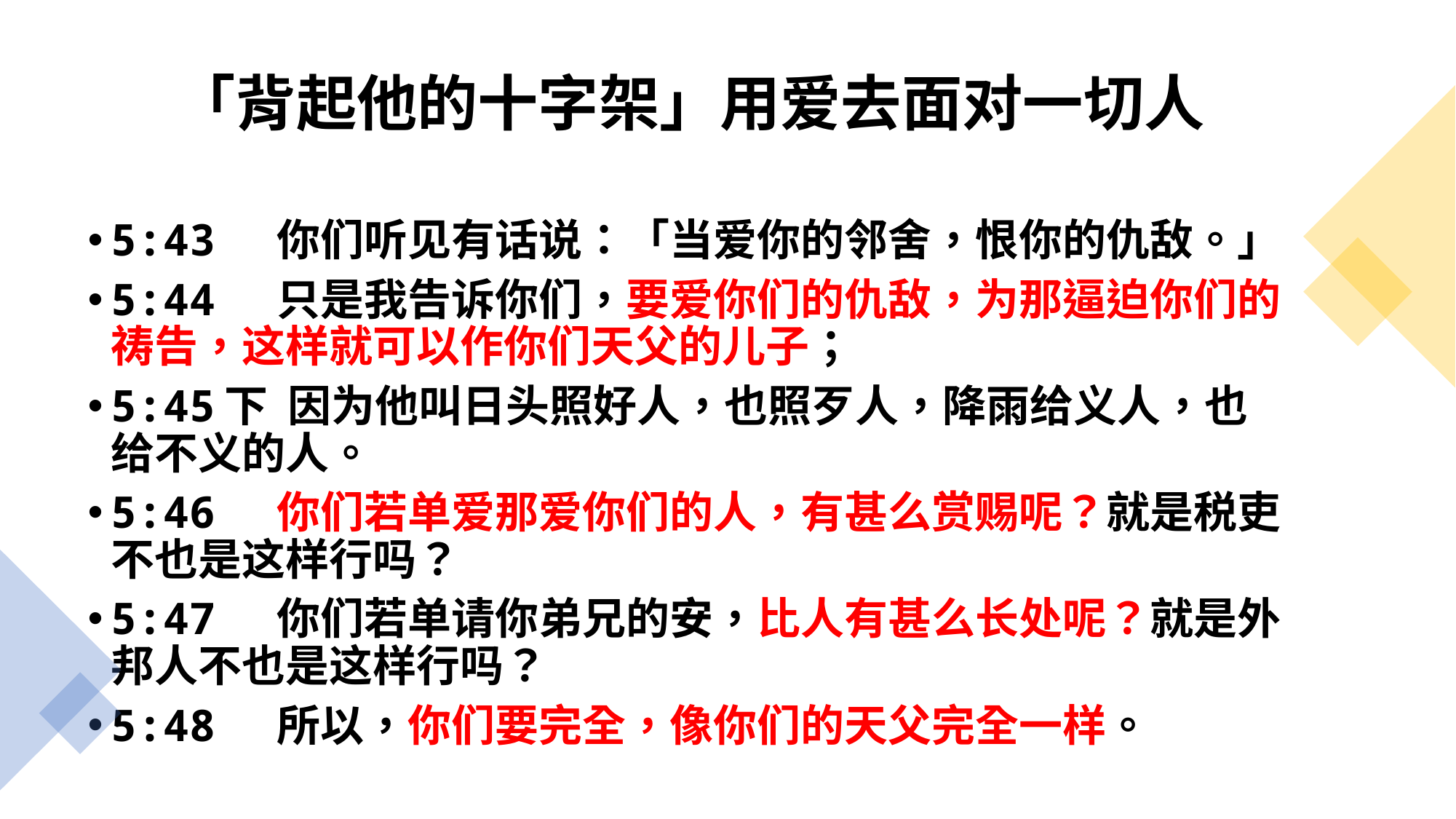

# 「背起他的十字架」用爱去面对一切人

5:43  你们听见有话说：「当爱你的邻舍，恨你的仇敌。」
5:44  只是我告诉你们，要爱你们的仇敌，为那逼迫你们的祷告，这样就可以作你们天父的儿子；
5:45下  因为他叫日头照好人，也照歹人，降雨给义人，也给不义的人。
5:46  你们若单爱那爱你们的人，有甚么赏赐呢？就是税吏不也是这样行吗？
5:47  你们若单请你弟兄的安，比人有甚么长处呢？就是外邦人不也是这样行吗？
5:48  所以，你们要完全，像你们的天父完全一样。